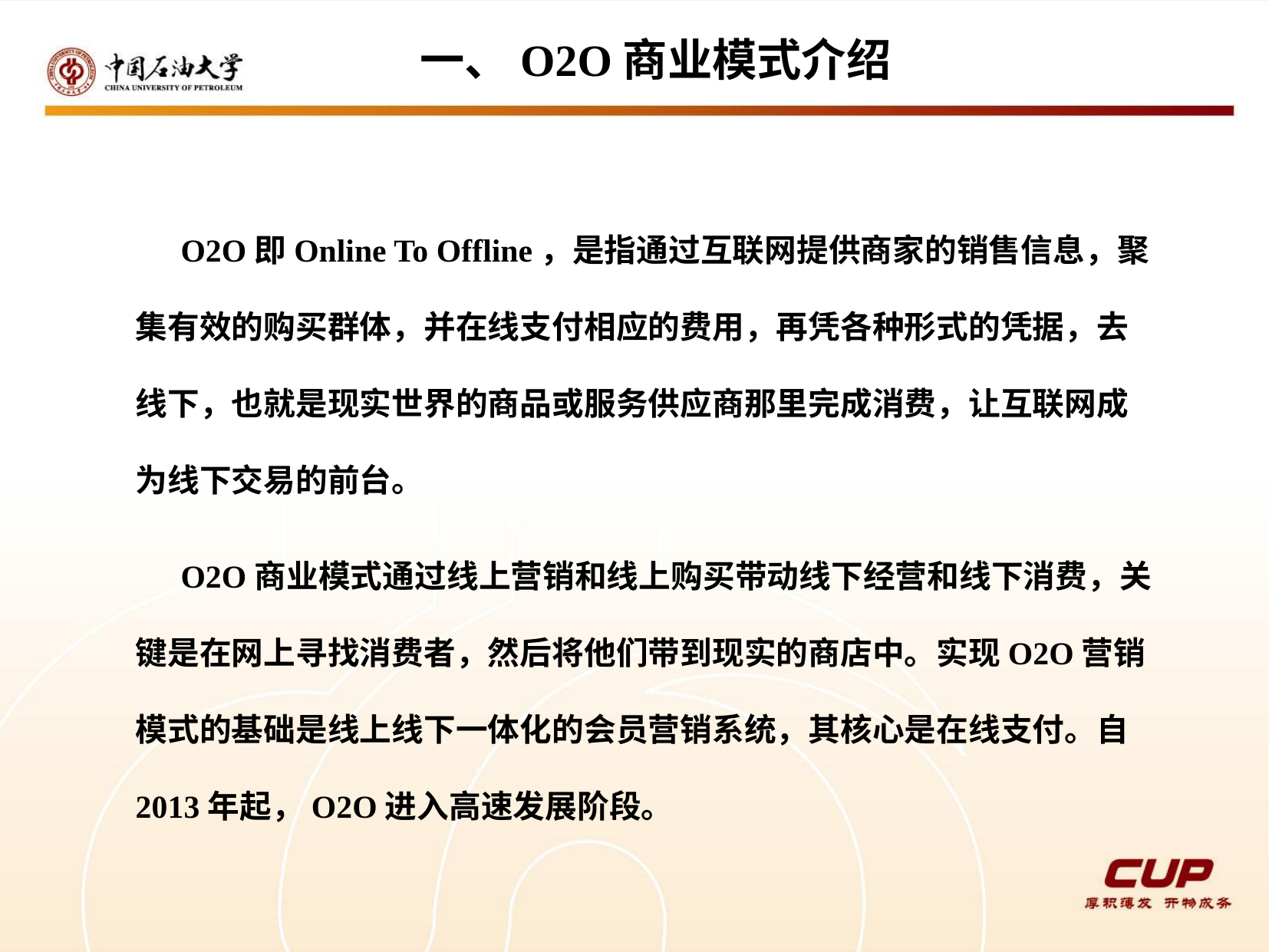

一、O2O商业模式介绍
O2O即Online To Offline，是指通过互联网提供商家的销售信息，聚集有效的购买群体，并在线支付相应的费用，再凭各种形式的凭据，去线下，也就是现实世界的商品或服务供应商那里完成消费，让互联网成为线下交易的前台。
O2O商业模式通过线上营销和线上购买带动线下经营和线下消费，关键是在网上寻找消费者，然后将他们带到现实的商店中。实现O2O营销模式的基础是线上线下一体化的会员营销系统，其核心是在线支付。自2013年起，O2O进入高速发展阶段。